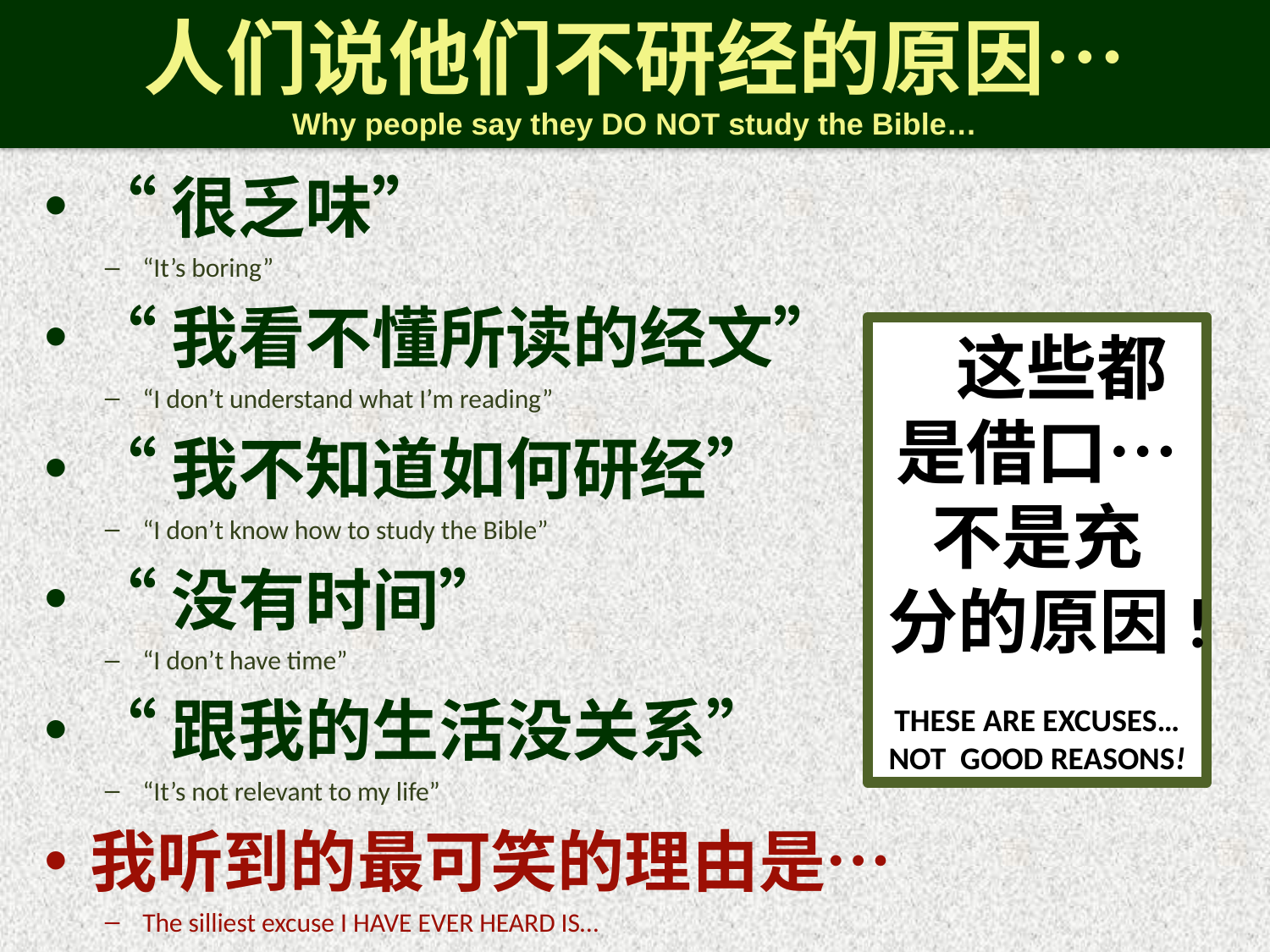

# 人们说他们不研经的原因… Why people say they DO NOT study the Bible…
“很乏味”
“It’s boring”
“我看不懂所读的经文”
“I don’t understand what I’m reading”
“我不知道如何研经”
“I don’t know how to study the Bible”
“没有时间”
“I don’t have time”
“跟我的生活没关系”
“It’s not relevant to my life”
我听到的最可笑的理由是…
The silliest excuse I HAVE EVER HEARD IS…

  这些都
是借口…
不是充
分的原因!

THESE ARE EXCUSES…
NOT  GOOD REASONS!